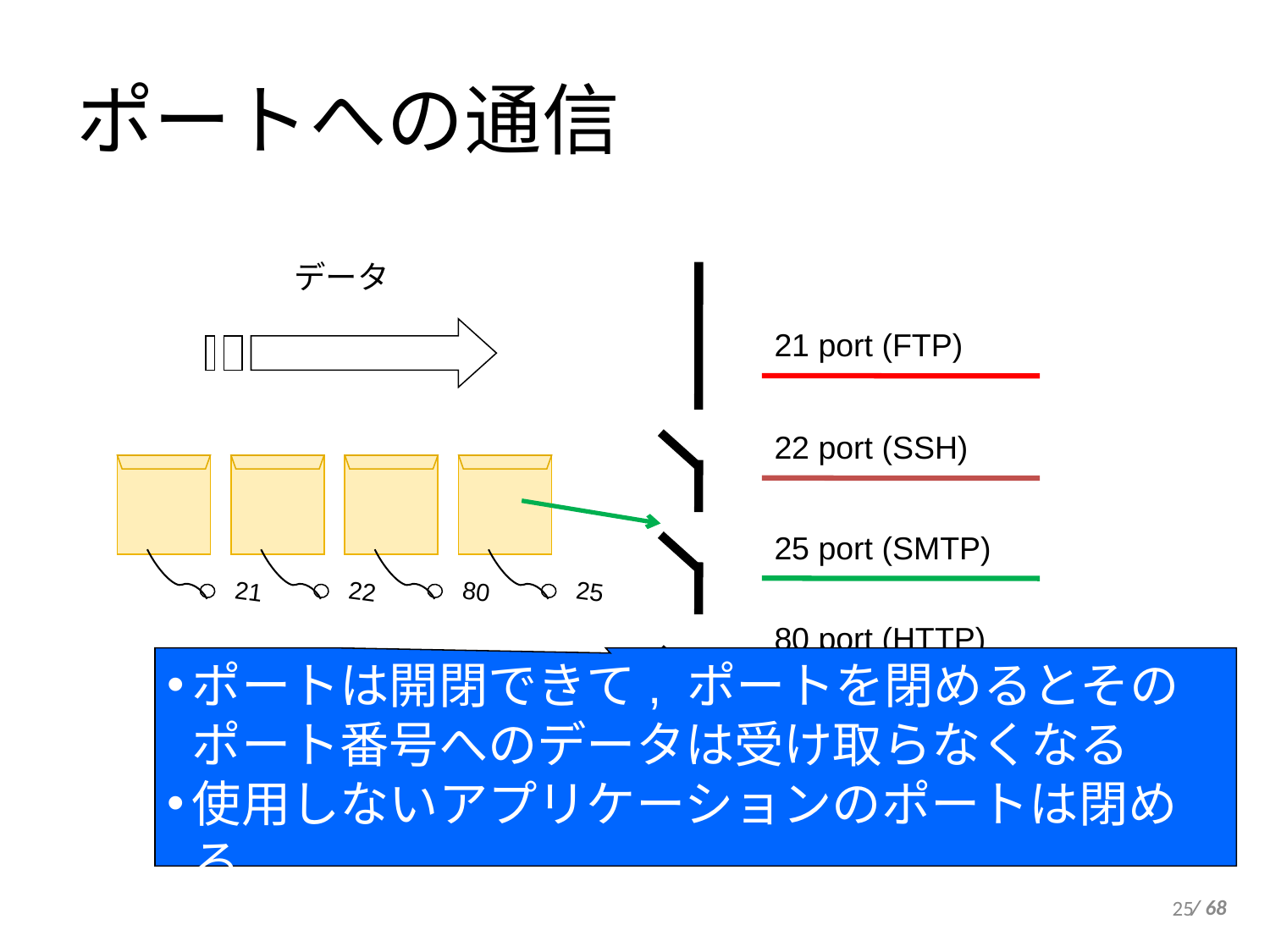

ポートへの通信

データ

21 port (FTP)

22 port (SSH)

21

25

22

80

25 port (SMTP)

80 port (HTTP)

ポートは開閉できて, ポートを閉めるとそのポート番号へのデータは受け取らなくなる
使用しないアプリケーションのポートは閉める
25